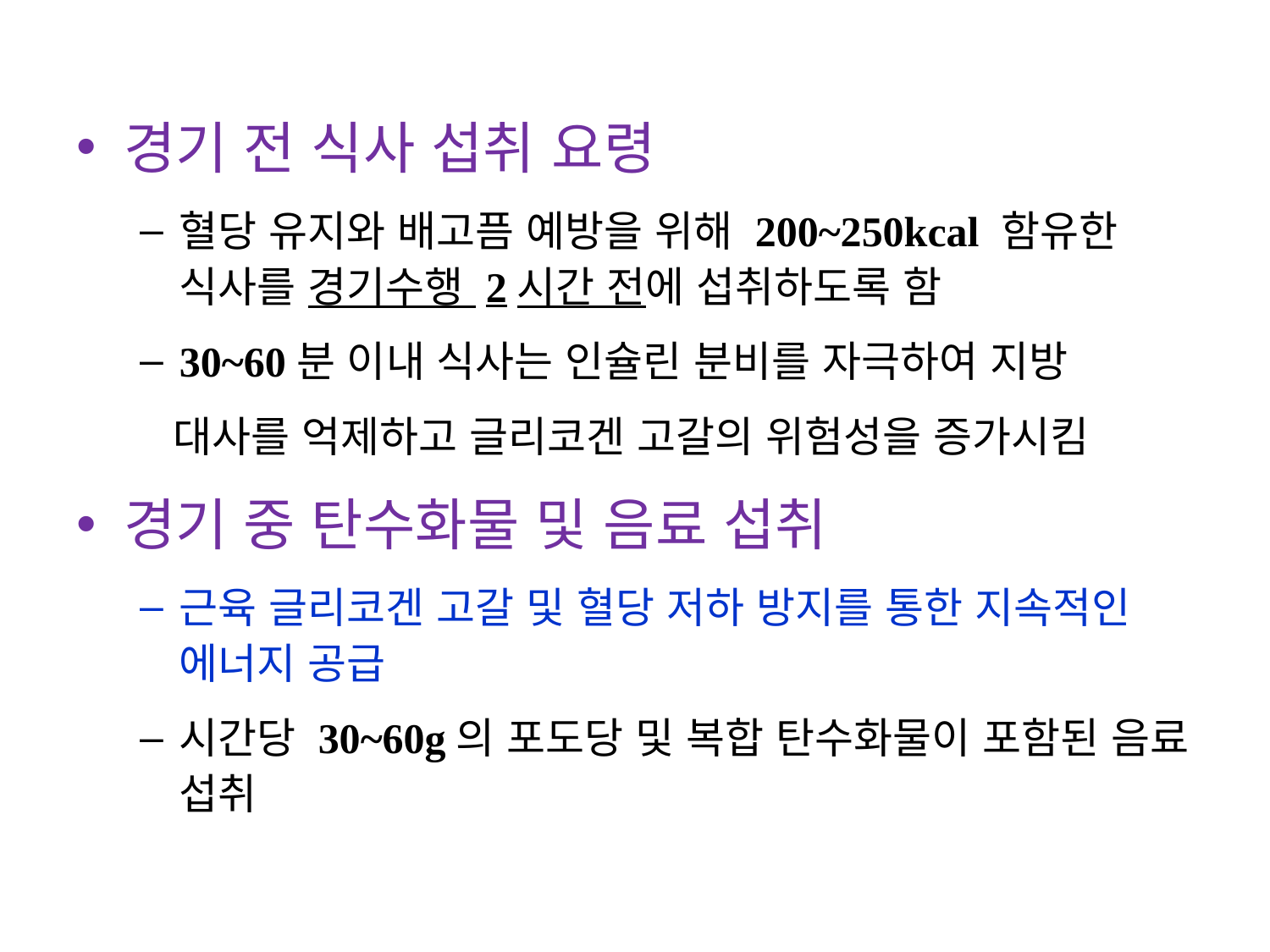

경기 전 식사 섭취 요령
혈당 유지와 배고픔 예방을 위해 200~250kcal 함유한 식사를 경기수행 2시간 전에 섭취하도록 함
30~60분 이내 식사는 인슐린 분비를 자극하여 지방
  대사를 억제하고 글리코겐 고갈의 위험성을 증가시킴
경기 중 탄수화물 및 음료 섭취
근육 글리코겐 고갈 및 혈당 저하 방지를 통한 지속적인 에너지 공급
시간당 30~60g의 포도당 및 복합 탄수화물이 포함된 음료 섭취